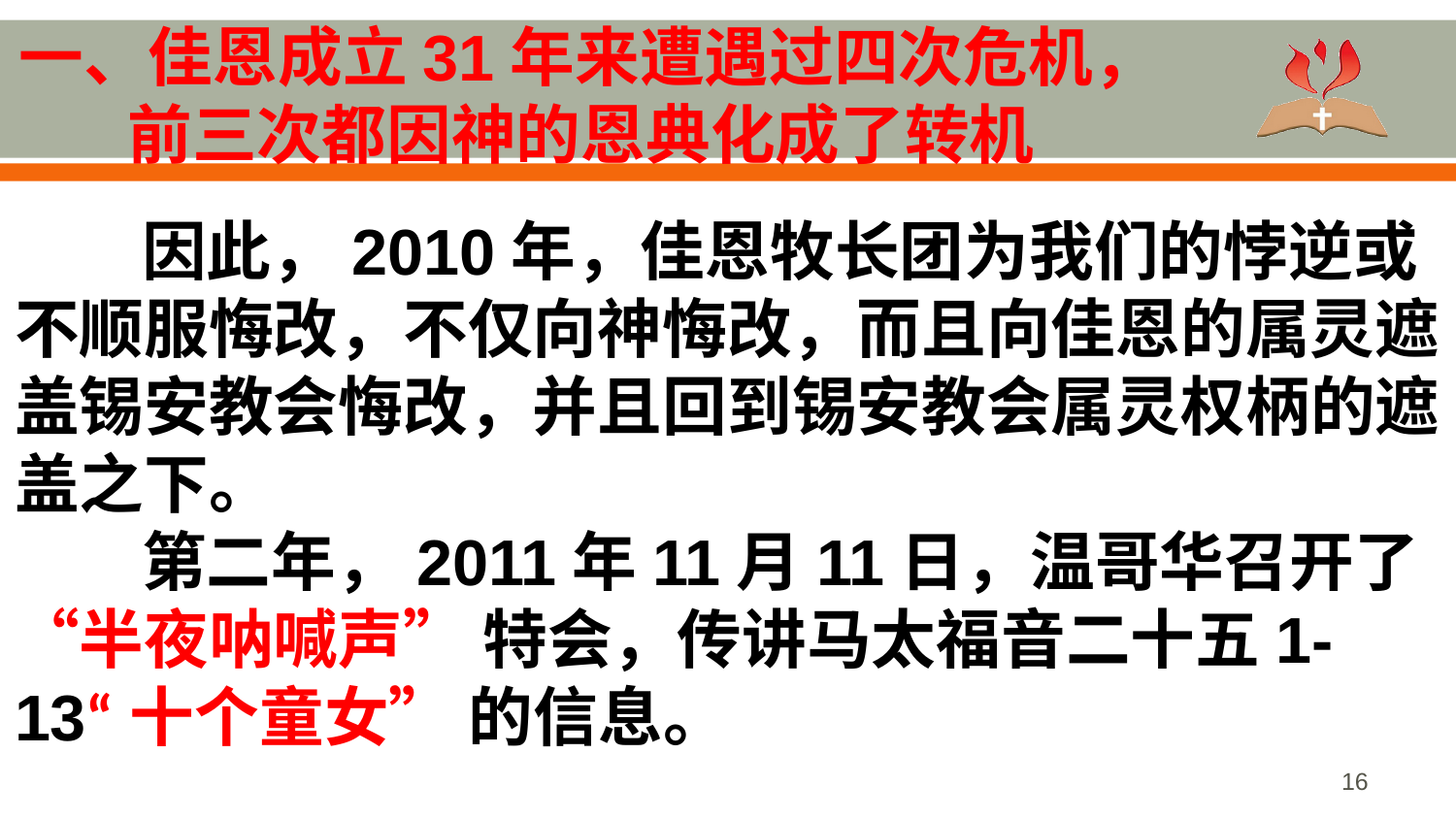

# 一、佳恩成立31年来遭遇过四次危机，前三次都因神的恩典化成了转机
因此，2010年，佳恩牧长团为我们的悖逆或不顺服悔改，不仅向神悔改，而且向佳恩的属灵遮盖锡安教会悔改，并且回到锡安教会属灵权柄的遮盖之下。
第二年，2011年11月11日，温哥华召开了 “半夜呐喊声” 特会，传讲马太福音二十五1-13“十个童女” 的信息。

16